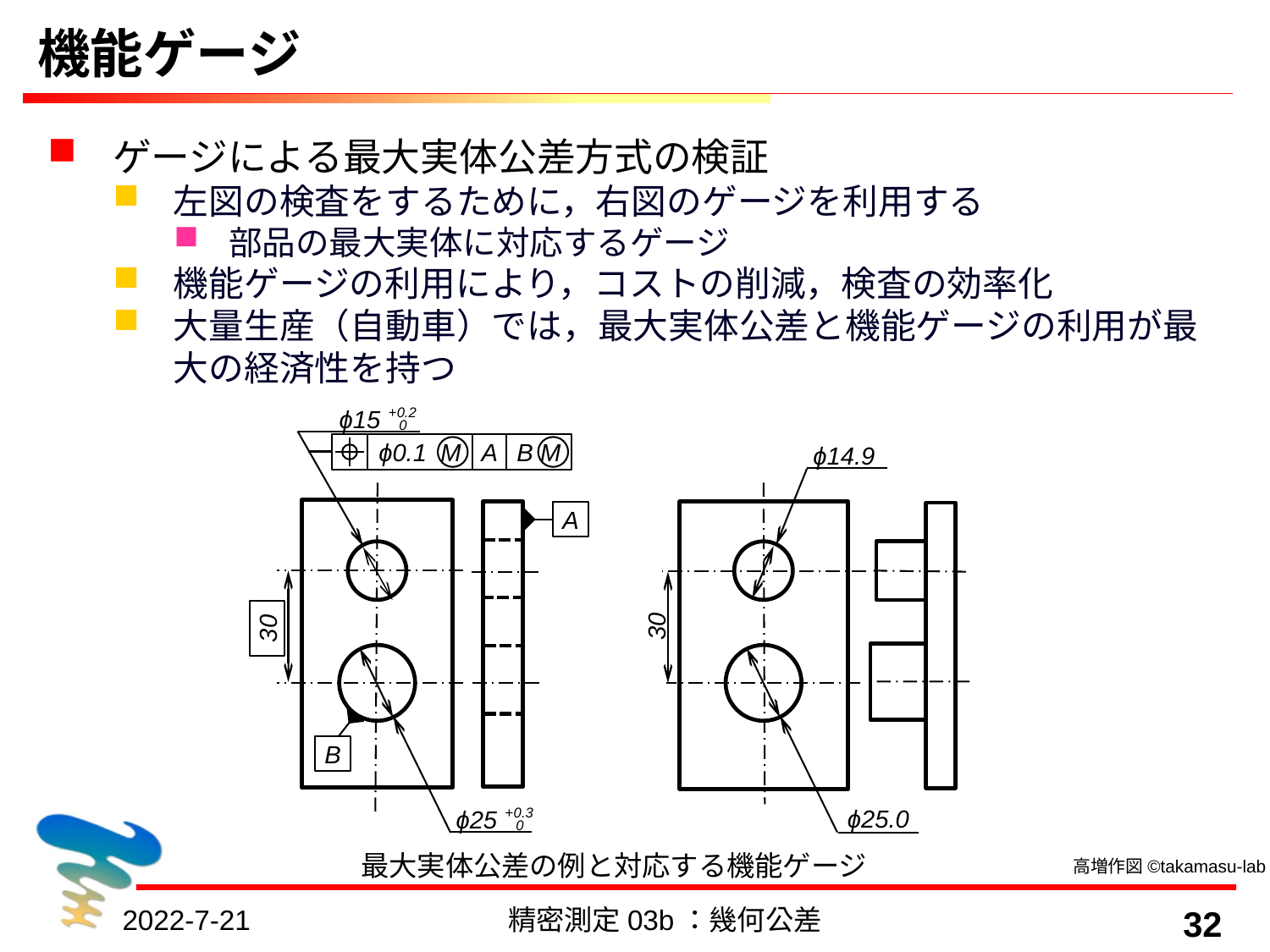

# 機能ゲージ
ゲージによる最大実体公差方式の検証
左図の検査をするために，右図のゲージを利用する
部品の最大実体に対応するゲージ
機能ゲージの利用により，コストの削減，検査の効率化
大量生産（自動車）では，最大実体公差と機能ゲージの利用が最大の経済性を持つ
ϕ15
+ 0.2
 0

ϕ0.1  M
A
B M

A

30

B
ϕ25
+ 0.3
 0
ϕ14.9

30

ϕ25.0
最大実体公差の例と対応する機能ゲージ
高増作図©takamasu-lab
2022-7-21
精密測定03b：幾何公差
32